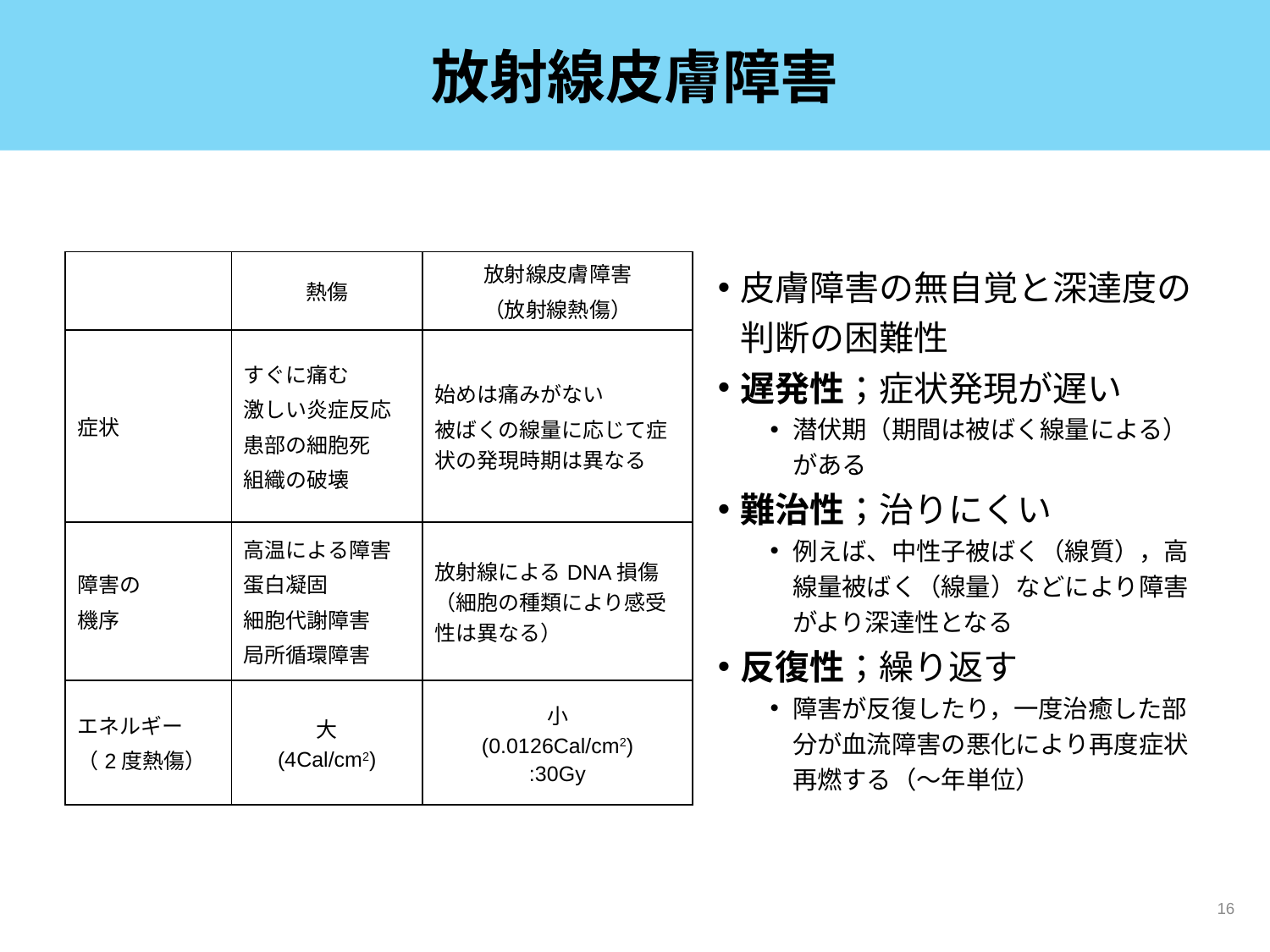

# 放射線皮膚障害
皮膚障害の無自覚と深達度の判断の困難性
遅発性；症状発現が遅い
潜伏期（期間は被ばく線量による）がある
難治性；治りにくい
例えば、中性子被ばく（線質），高線量被ばく（線量）などにより障害がより深達性となる
反復性；繰り返す
障害が反復したり，一度治癒した部分が血流障害の悪化により再度症状再燃する（～年単位）
|  | 熱傷 | 放射線皮膚障害 （放射線熱傷） |
| --- | --- | --- |
| 症状 | すぐに痛む 激しい炎症反応 患部の細胞死 組織の破壊 | 始めは痛みがない 被ばくの線量に応じて症状の発現時期は異なる |
| 障害の 機序 | 高温による障害 蛋白凝固 細胞代謝障害 局所循環障害 | 放射線によるDNA損傷（細胞の種類により感受性は異なる） |
| エネルギー （2度熱傷） | 大 (4Cal/cm2) | 小 (0.0126Cal/cm2) :30Gy |
16